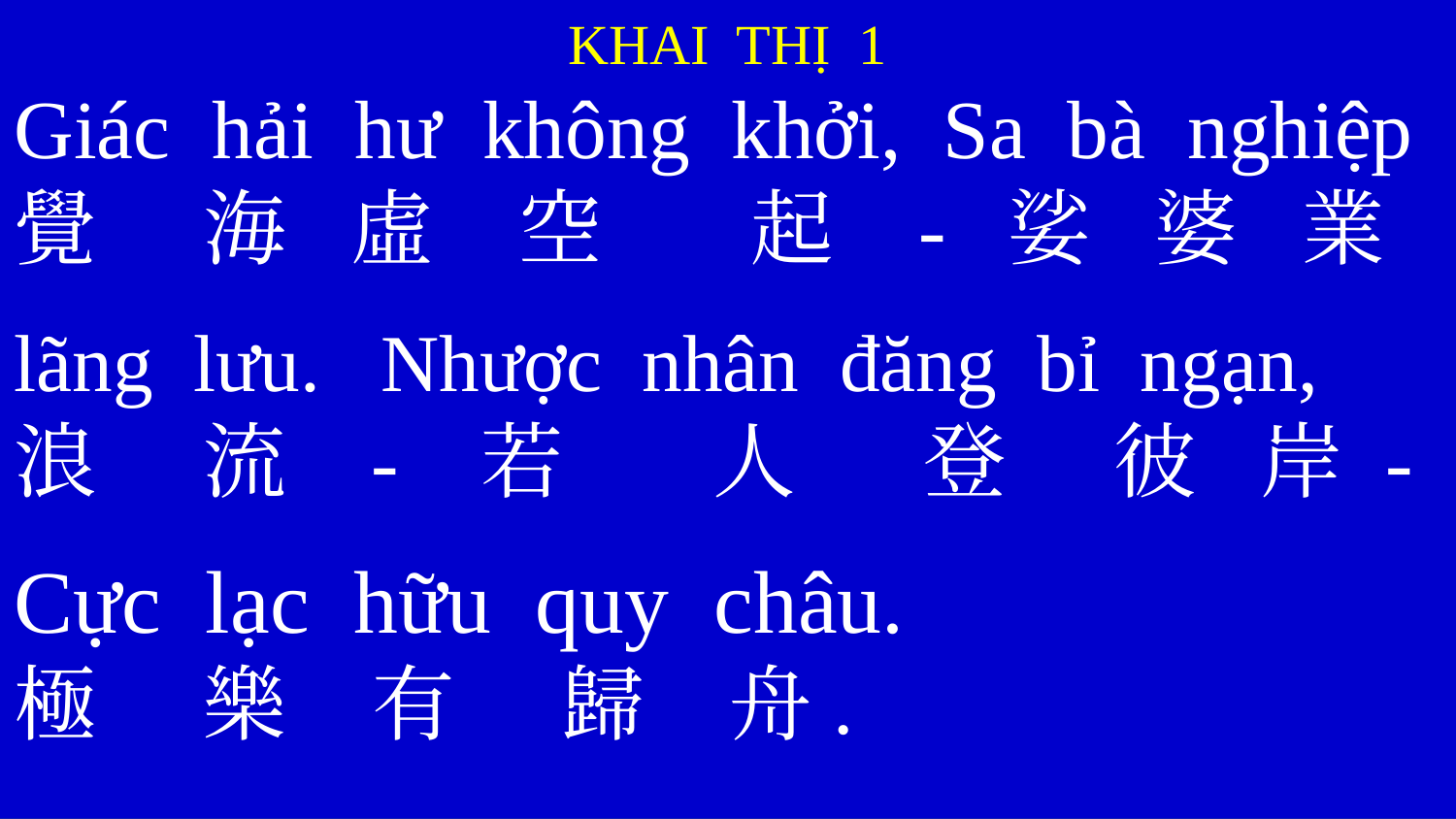

KHAI  THỊ  1
Giác  hải  hư  không  khởi,  Sa  bà  nghiệp
覺     海   虛    空       起   -  娑   婆   業

lãng  lưu.   Nhược  nhân  đăng  bỉ  ngạn,
浪     流   -   若       人      登     彼   岸 -

Cực  lạc  hữu  quy  châu.
極     樂    有     歸    舟.